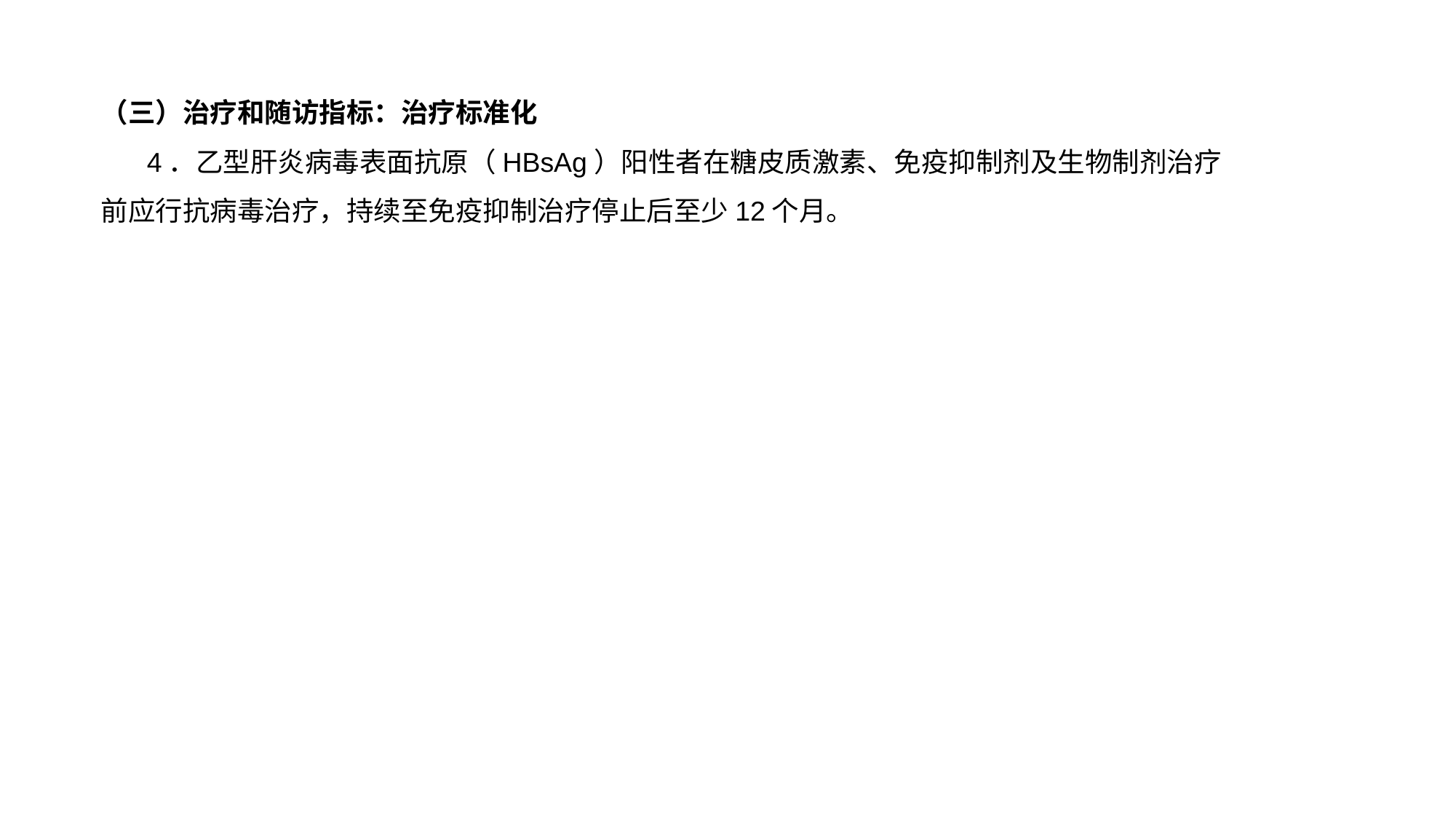

（三）治疗和随访指标：治疗标准化
      4．乙型肝炎病毒表面抗原（HBsAg）阳性者在糖皮质激素、免疫抑制剂及生物制剂治疗前应行抗病毒治疗，持续至免疫抑制治疗停止后至少12个月。